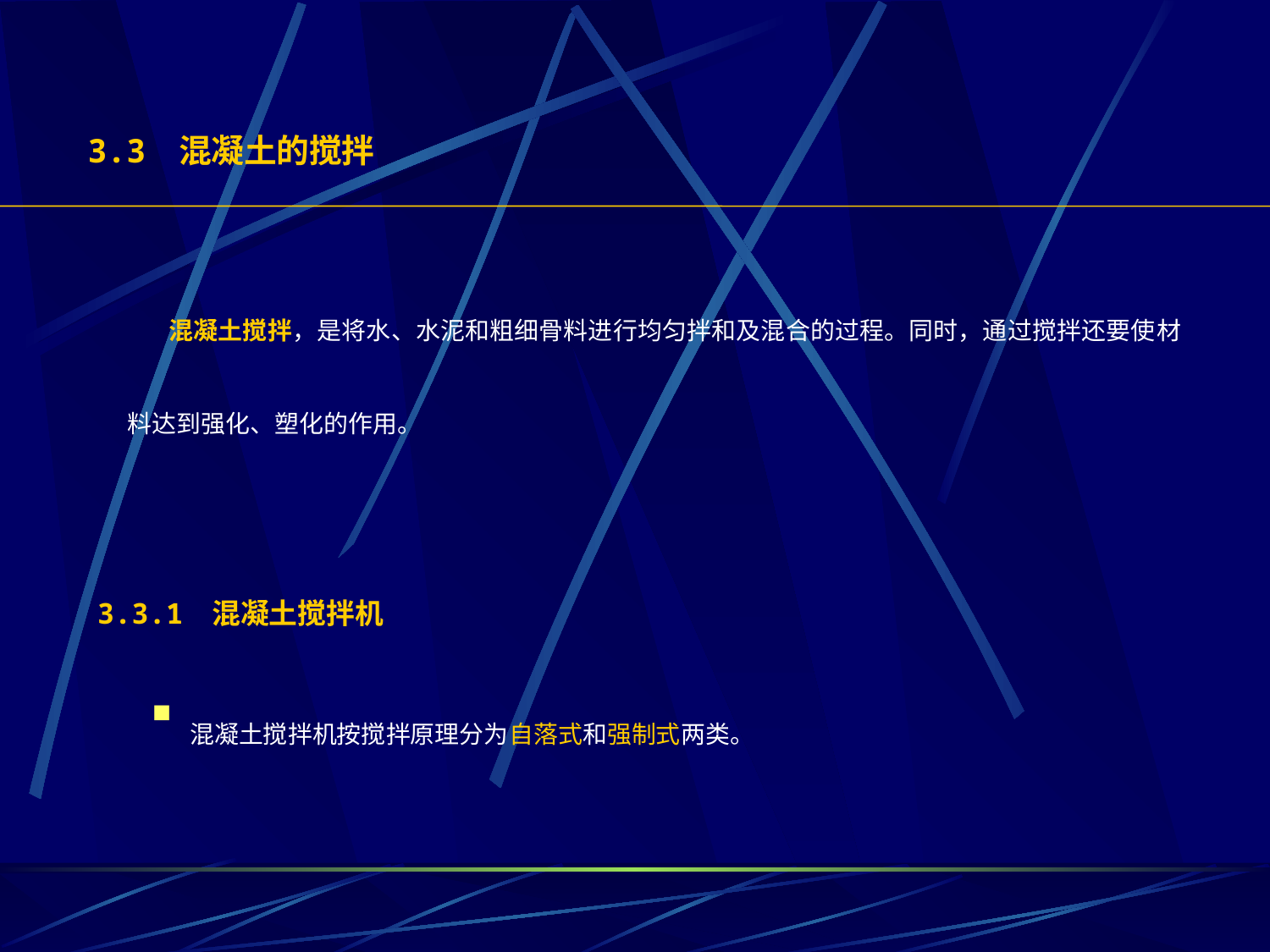

3.3 混凝土的搅拌

　　混凝土搅拌，是将水、水泥和粗细骨料进行均匀拌和及混合的过程。同时，通过搅拌还要使材料达到强化、塑化的作用。
3.3.1 混凝土搅拌机
混凝土搅拌机按搅拌原理分为自落式和强制式两类。